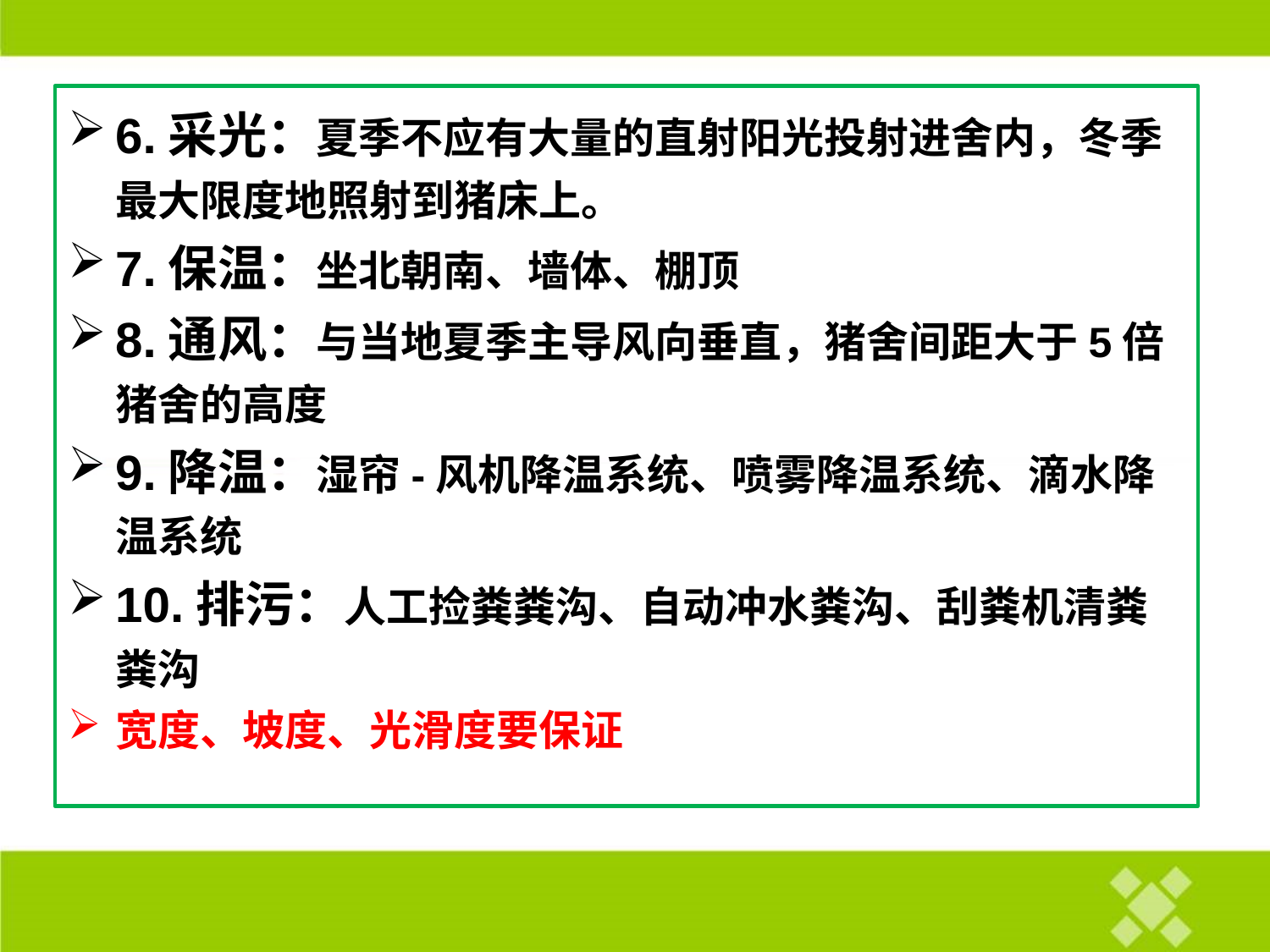

6.采光：夏季不应有大量的直射阳光投射进舍内，冬季最大限度地照射到猪床上。
7.保温：坐北朝南、墙体、棚顶
8.通风：与当地夏季主导风向垂直，猪舍间距大于5倍猪舍的高度
9.降温：湿帘-风机降温系统、喷雾降温系统、滴水降温系统
10.排污：人工捡粪粪沟、自动冲水粪沟、刮粪机清粪粪沟
宽度、坡度、光滑度要保证